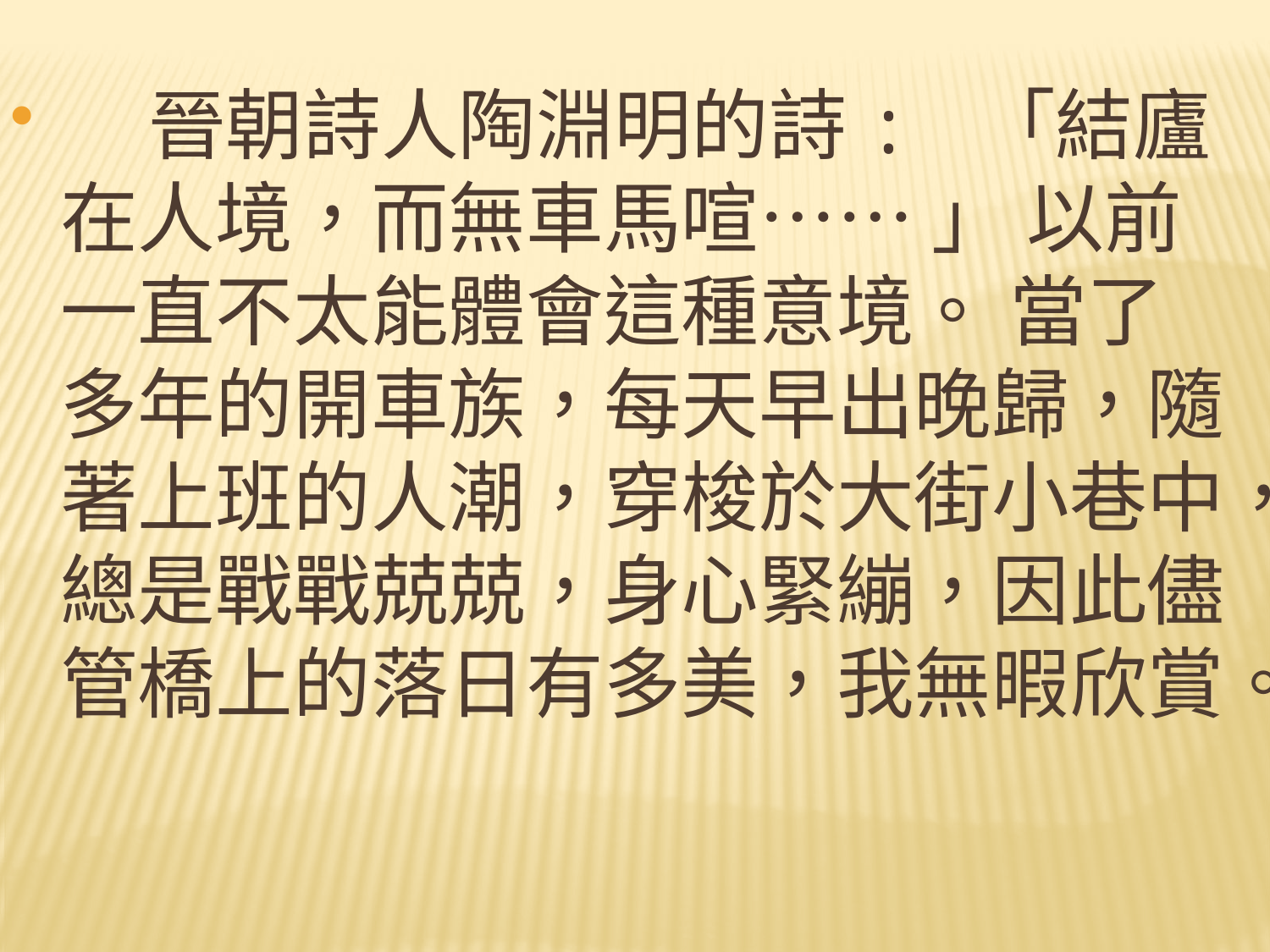

晉朝詩人陶淵明的詩: 「結廬在人境，而無車馬喧…… 」 以前一直不太能體會這種意境。 當了多年的開車族，每天早出晚歸，隨著上班的人潮，穿梭於大街小巷中，總是戰戰兢兢，身心緊繃，因此儘管橋上的落日有多美，我無暇欣賞。